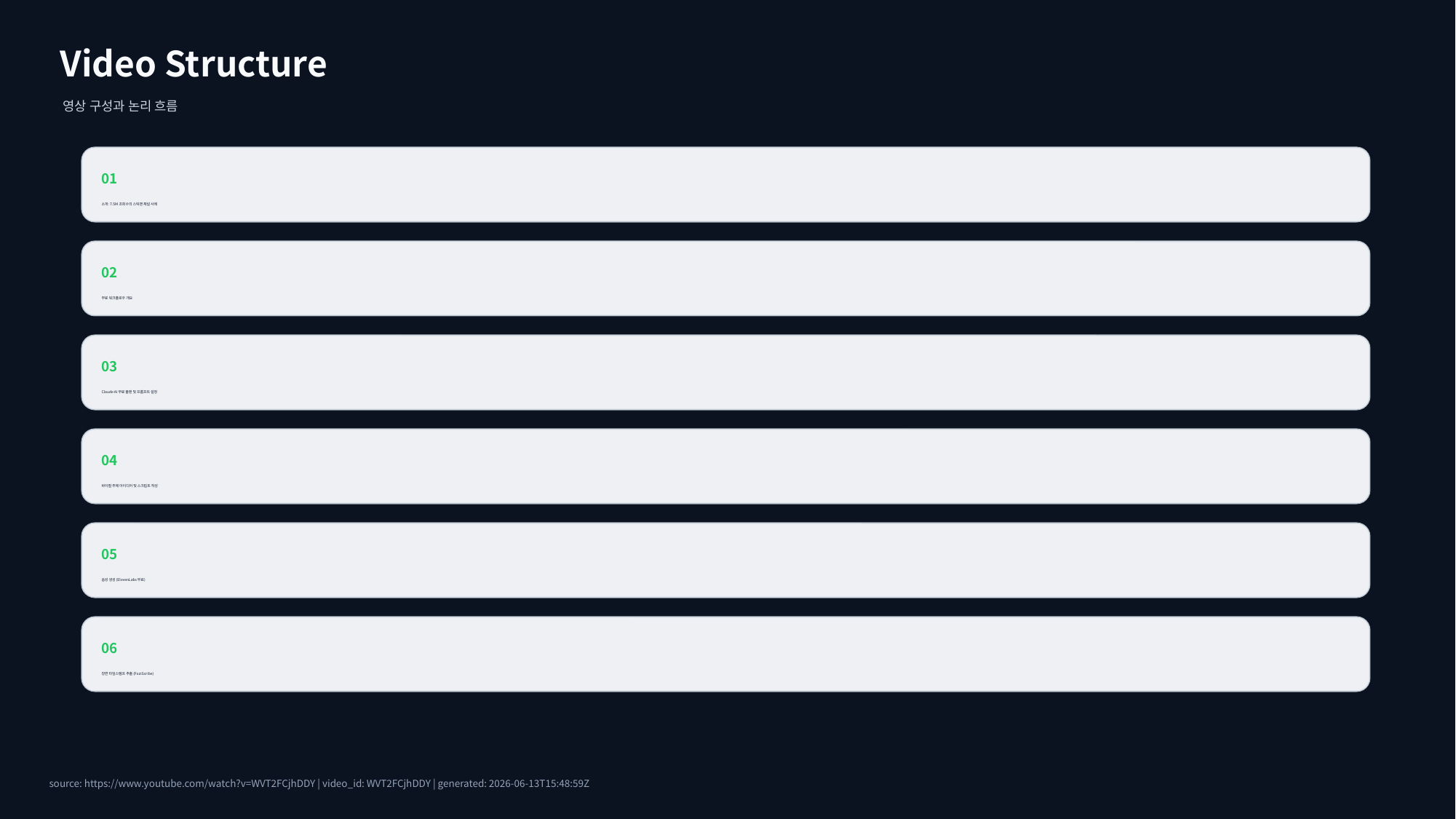

Video Structure
영상 구성과 논리 흐름

01
소개: 7.5M 조회수의 스틱맨 채널 사례

02
무료 워크플로우 개요

03
Claude AI 무료 플랜 및 프롬프트 설정

04
바이럴 주제 아이디어 및 스크립트 작성

05
음성 생성 (ElevenLabs 무료)

06
장면 타임스탬프 추출 (FoziScribe)
source: https://www.youtube.com/watch?v=WVT2FCjhDDY | video_id: WVT2FCjhDDY | generated: 2026-06-13T15:48:59Z